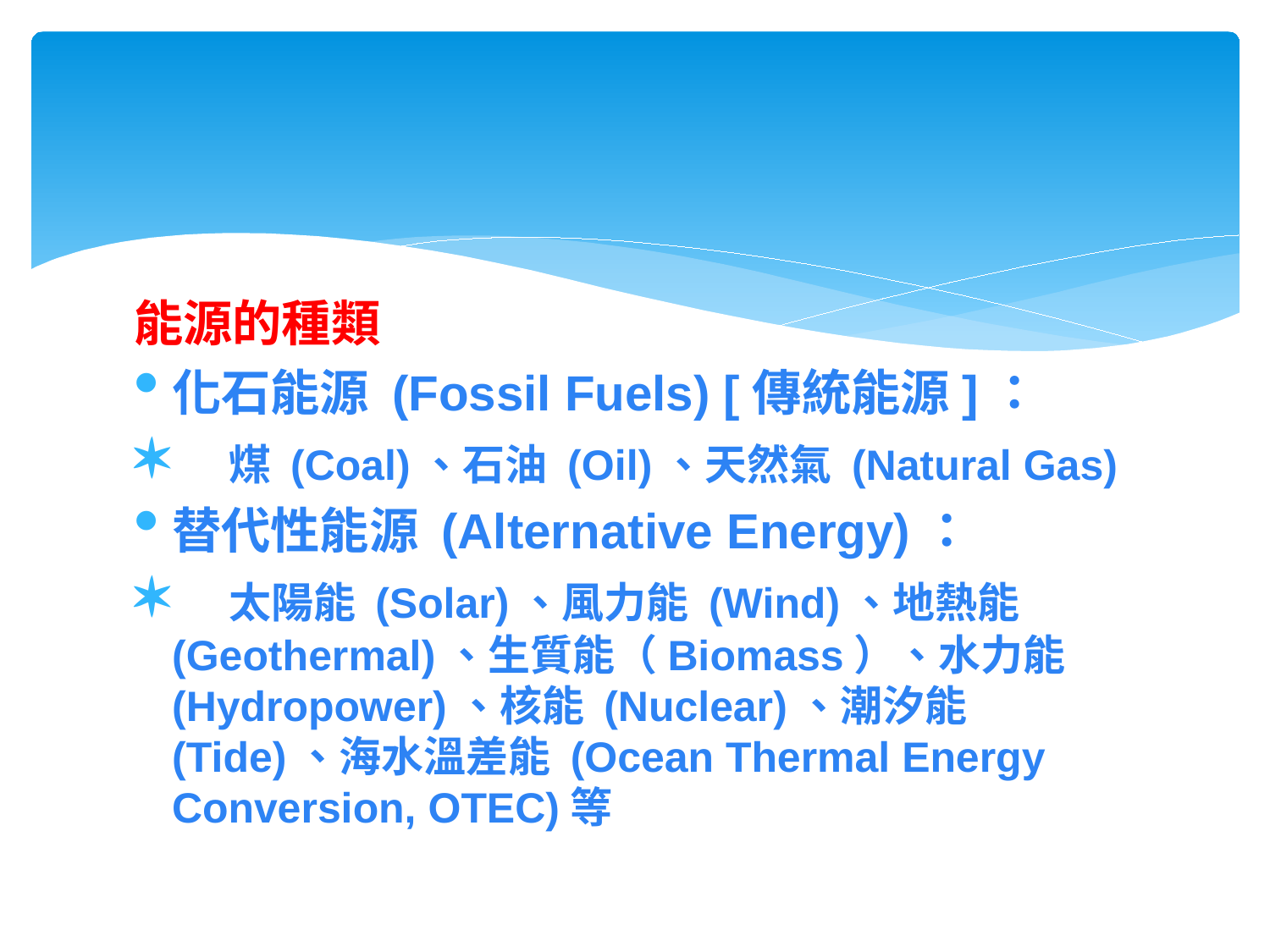

#
能源的種類
化石能源 (Fossil Fuels) [傳統能源]：
    煤 (Coal)、石油 (Oil)、天然氣 (Natural Gas)
替代性能源 (Alternative Energy)：
    太陽能 (Solar)、風力能 (Wind)、地熱能 (Geothermal)、生質能（Biomass）、水力能 (Hydropower)、核能 (Nuclear)、潮汐能 (Tide)、海水溫差能 (Ocean Thermal Energy Conversion, OTEC)等